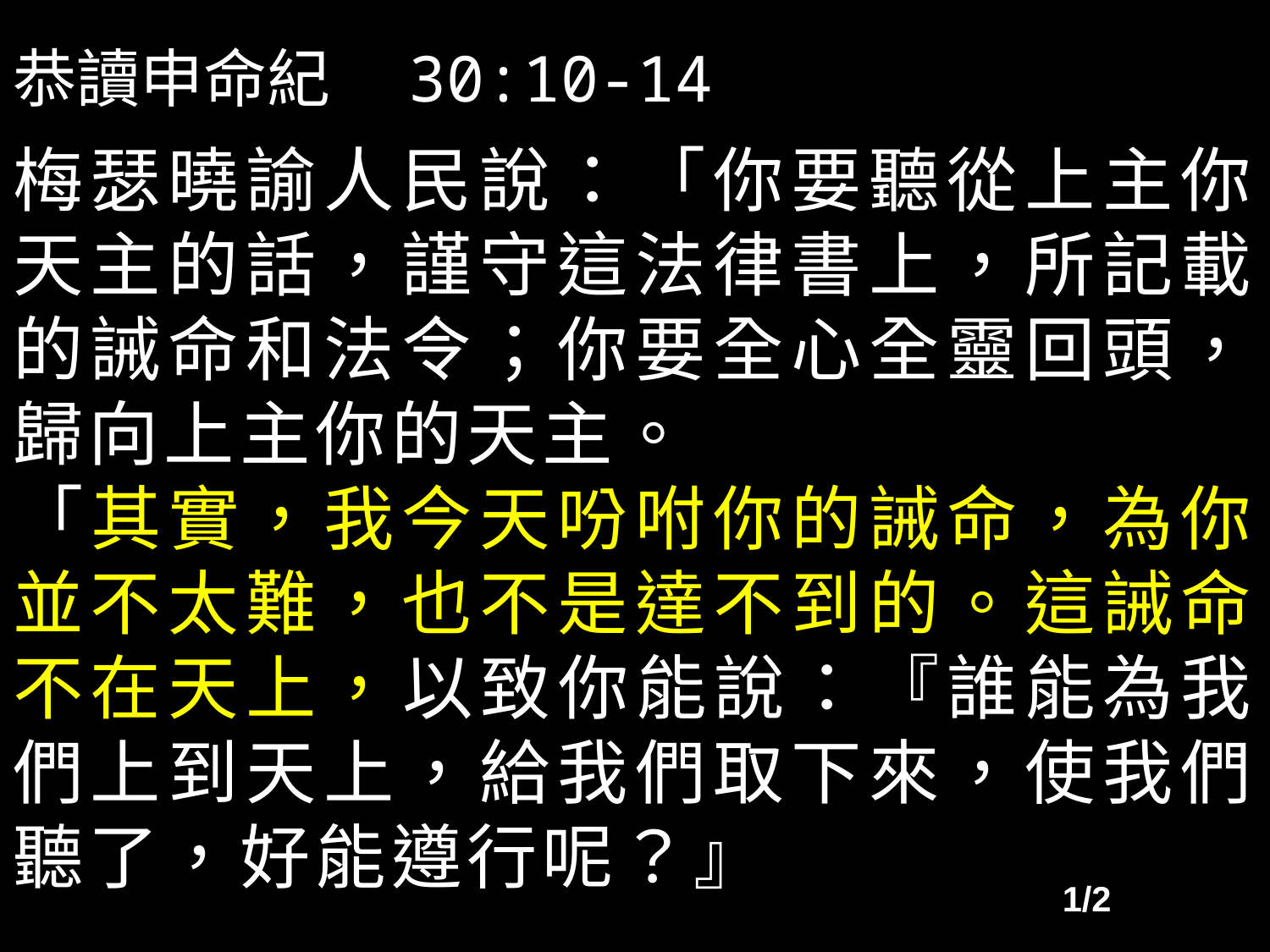

恭讀申命紀　30:10-14
梅瑟曉諭人民說：「你要聽從上主你天主的話，謹守這法律書上，所記載的誡命和法令；你要全心全靈回頭，歸向上主你的天主。
「其實，我今天吩咐你的誡命，為你並不太難，也不是達不到的。這誡命不在天上，以致你能說：『誰能為我們上到天上，給我們取下來，使我們聽了，好能遵行呢？』
1/2